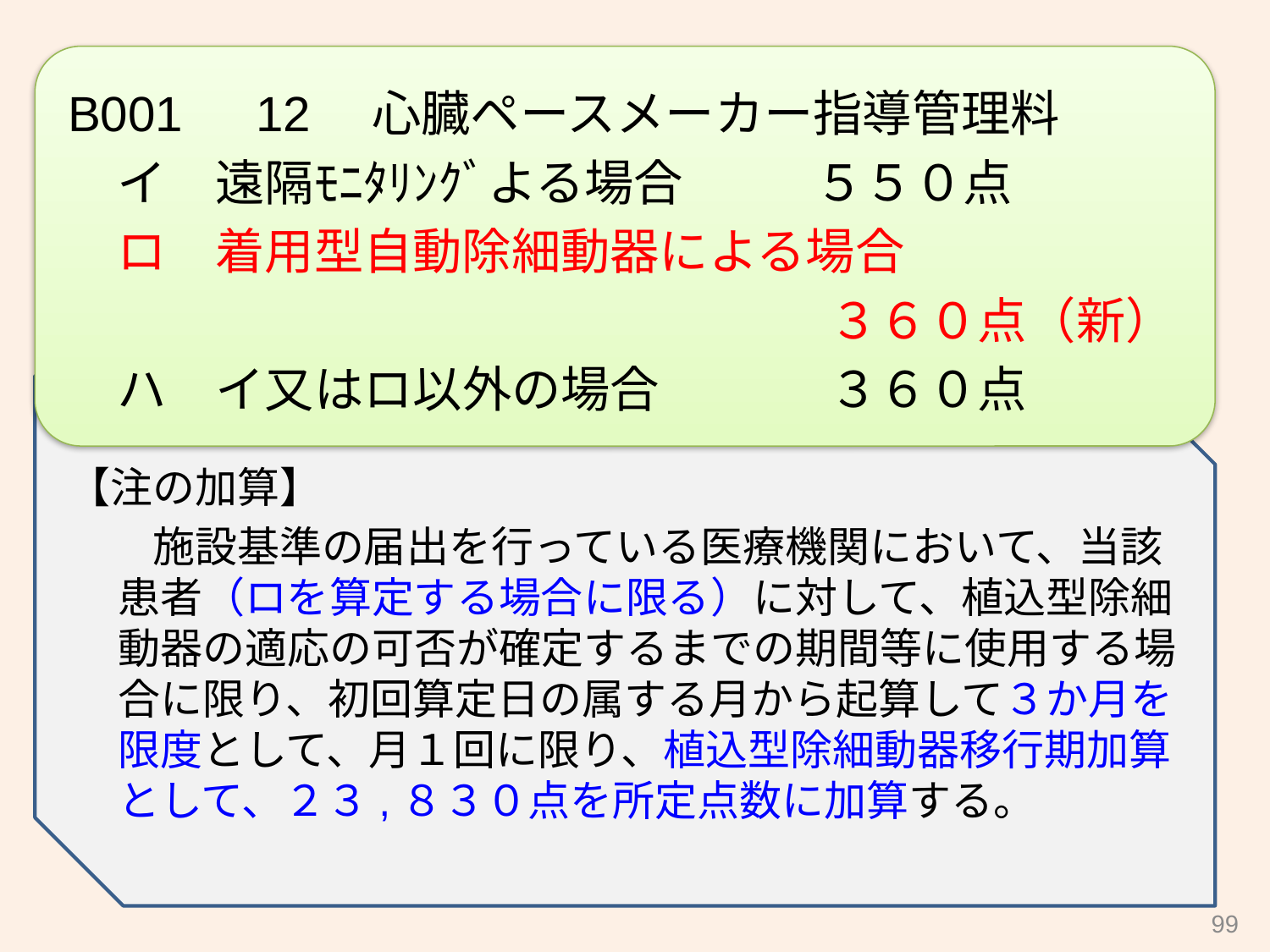

B001　12　心臓ペースメーカー指導管理料
　イ　遠隔ﾓﾆﾀﾘﾝｸﾞよる場合　　   ５５０点
　ロ　着用型自動除細動器による場合
　　　　　　　　　　　　　　　  ３６０点（新）
　ハ　イ又はロ以外の場合　　　  ３６０点

【注の加算】
　　施設基準の届出を行っている医療機関において、当該患者（ロを算定する場合に限る）に対して、植込型除細動器の適応の可否が確定するまでの期間等に使用する場合に限り、初回算定日の属する月から起算して３か月を限度として、月１回に限り、植込型除細動器移行期加算として、２３,８３０点を所定点数に加算する。

99